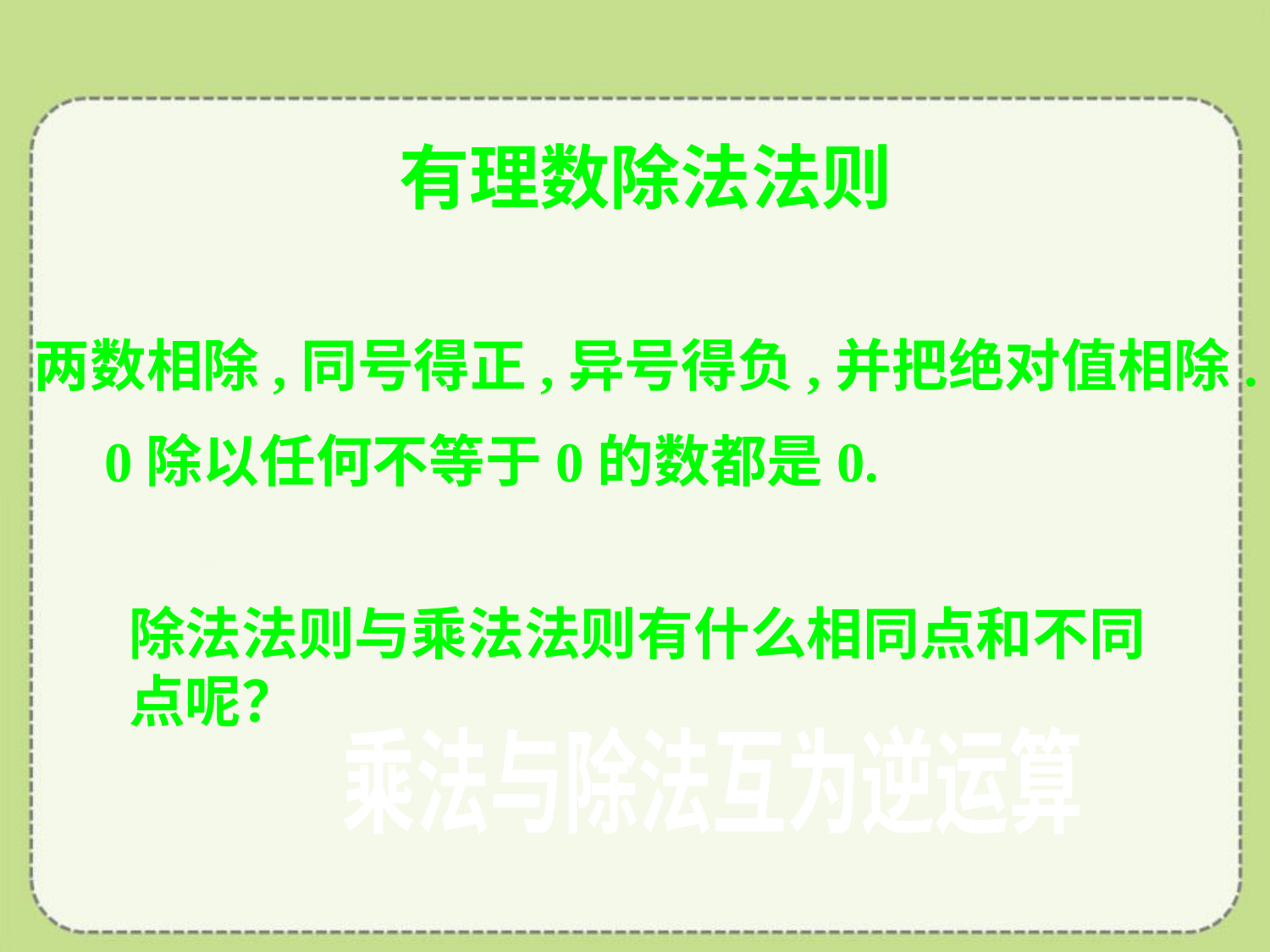

有理数除法法则

两数相除,同号得正,异号得负,并把绝对值相除.
     0除以任何不等于0的数都是0.
除法法则与乘法法则有什么相同点和不同点呢？
乘法与除法互为逆运算